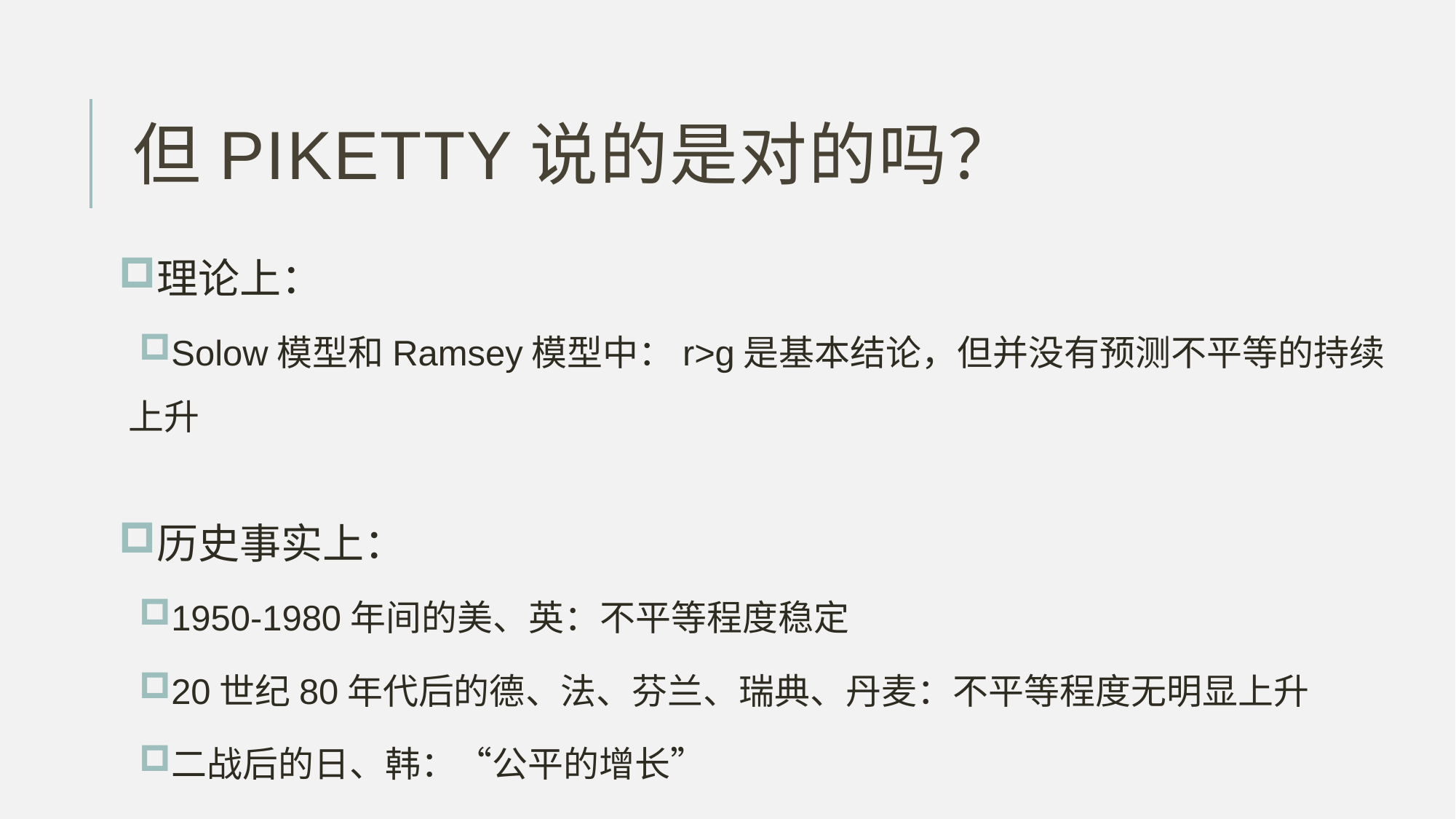

# 但Piketty说的是对的吗？
理论上：
Solow模型和Ramsey模型中：r>g是基本结论，但并没有预测不平等的持续上升

历史事实上：
1950-1980年间的美、英：不平等程度稳定
20世纪80年代后的德、法、芬兰、瑞典、丹麦：不平等程度无明显上升
二战后的日、韩：“公平的增长”